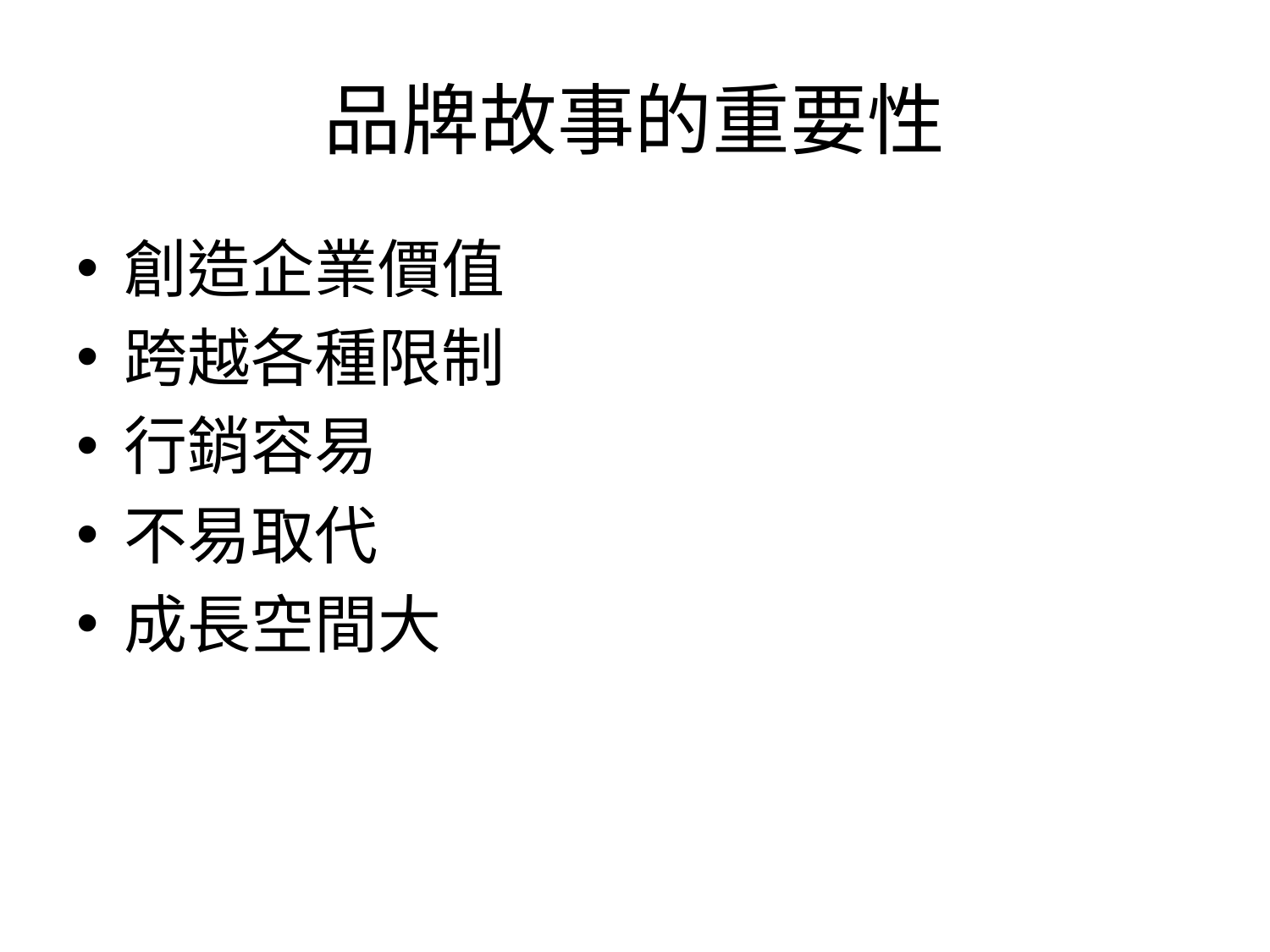

# 品牌故事的重要性
創造企業價值
跨越各種限制
行銷容易
不易取代
成長空間大